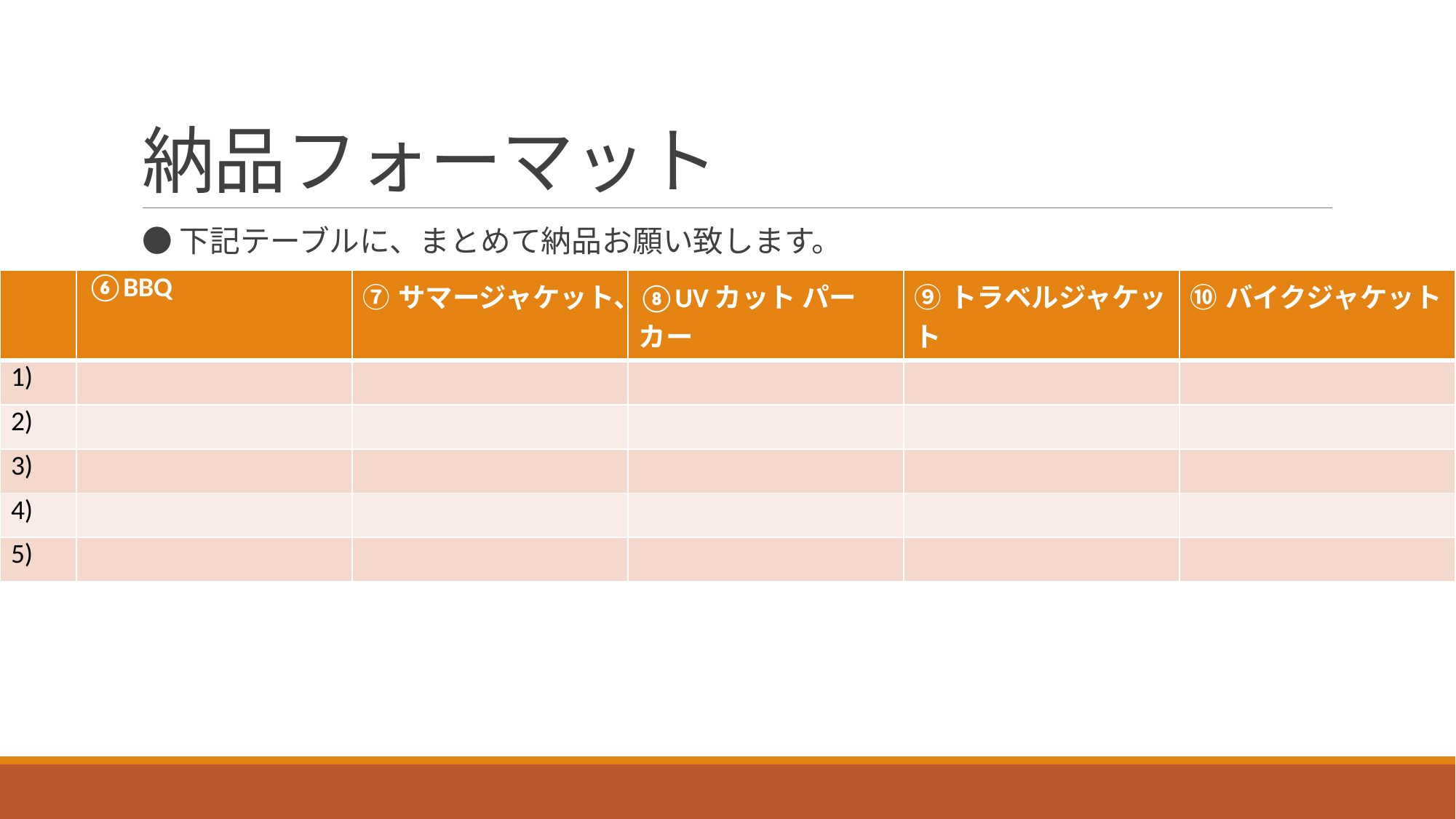

# 納品フォーマット
●下記テーブルに、まとめて納品お願い致します。
|  | ⑥BBQ | ⑦サマージャケット、 | ⑧UVカット パーカー | ⑨トラベルジャケット | ⑩バイクジャケット |
| --- | --- | --- | --- | --- | --- |
| 1) |  |  |  |  |  |
| 2) |  |  |  |  |  |
| 3) |  |  |  |  |  |
| 4) |  |  |  |  |  |
| 5) |  |  |  |  |  |